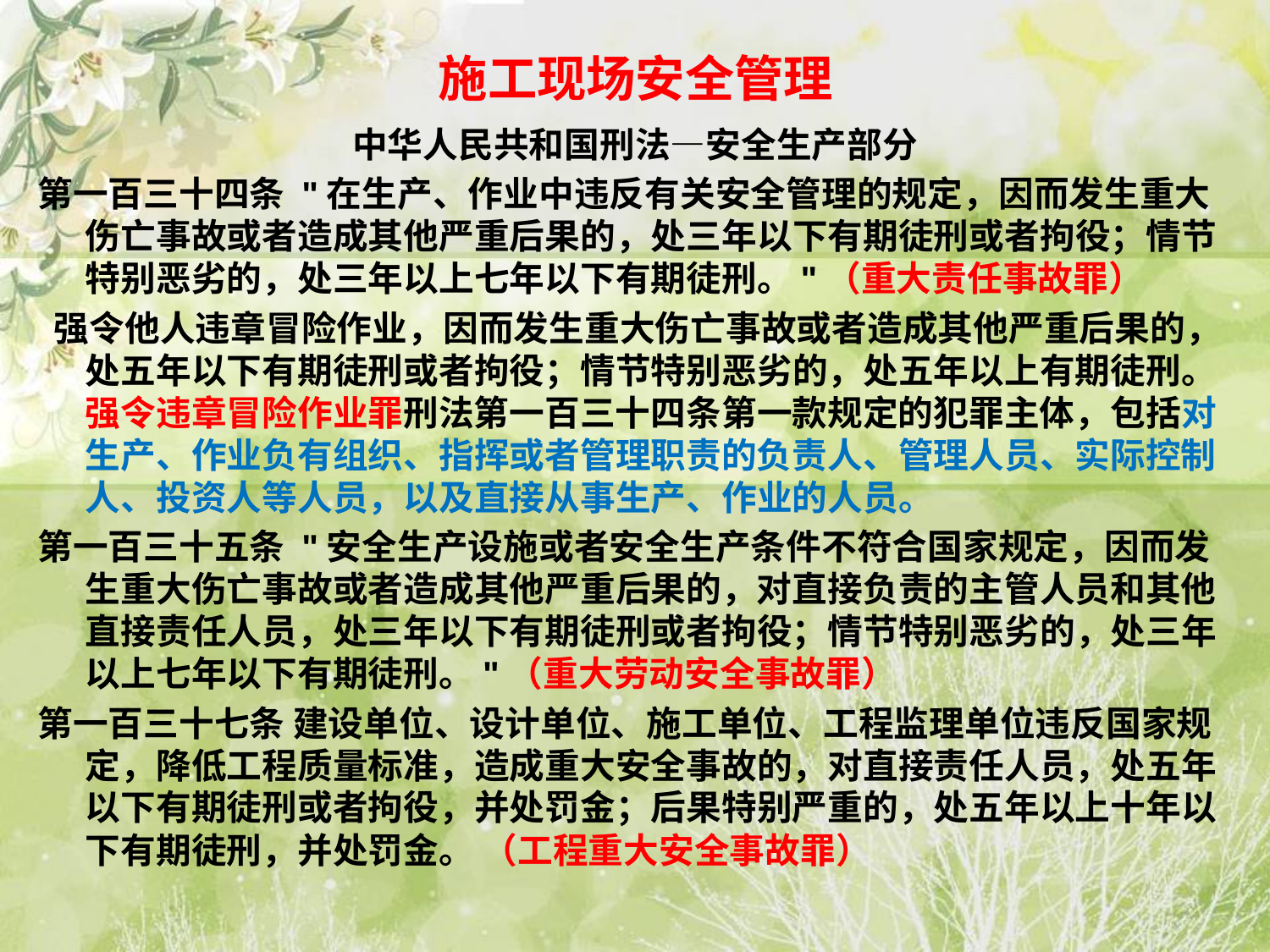

# 施工现场安全管理
中华人民共和国刑法—安全生产部分
第一百三十四条 "在生产、作业中违反有关安全管理的规定，因而发生重大伤亡事故或者造成其他严重后果的，处三年以下有期徒刑或者拘役；情节特别恶劣的，处三年以上七年以下有期徒刑。"（重大责任事故罪）
 强令他人违章冒险作业，因而发生重大伤亡事故或者造成其他严重后果的，处五年以下有期徒刑或者拘役；情节特别恶劣的，处五年以上有期徒刑。强令违章冒险作业罪刑法第一百三十四条第一款规定的犯罪主体，包括对生产、作业负有组织、指挥或者管理职责的负责人、管理人员、实际控制人、投资人等人员，以及直接从事生产、作业的人员。
第一百三十五条 "安全生产设施或者安全生产条件不符合国家规定，因而发生重大伤亡事故或者造成其他严重后果的，对直接负责的主管人员和其他直接责任人员，处三年以下有期徒刑或者拘役；情节特别恶劣的，处三年以上七年以下有期徒刑。"（重大劳动安全事故罪）
第一百三十七条 建设单位、设计单位、施工单位、工程监理单位违反国家规定，降低工程质量标准，造成重大安全事故的，对直接责任人员，处五年以下有期徒刑或者拘役，并处罚金；后果特别严重的，处五年以上十年以下有期徒刑，并处罚金。 （工程重大安全事故罪）